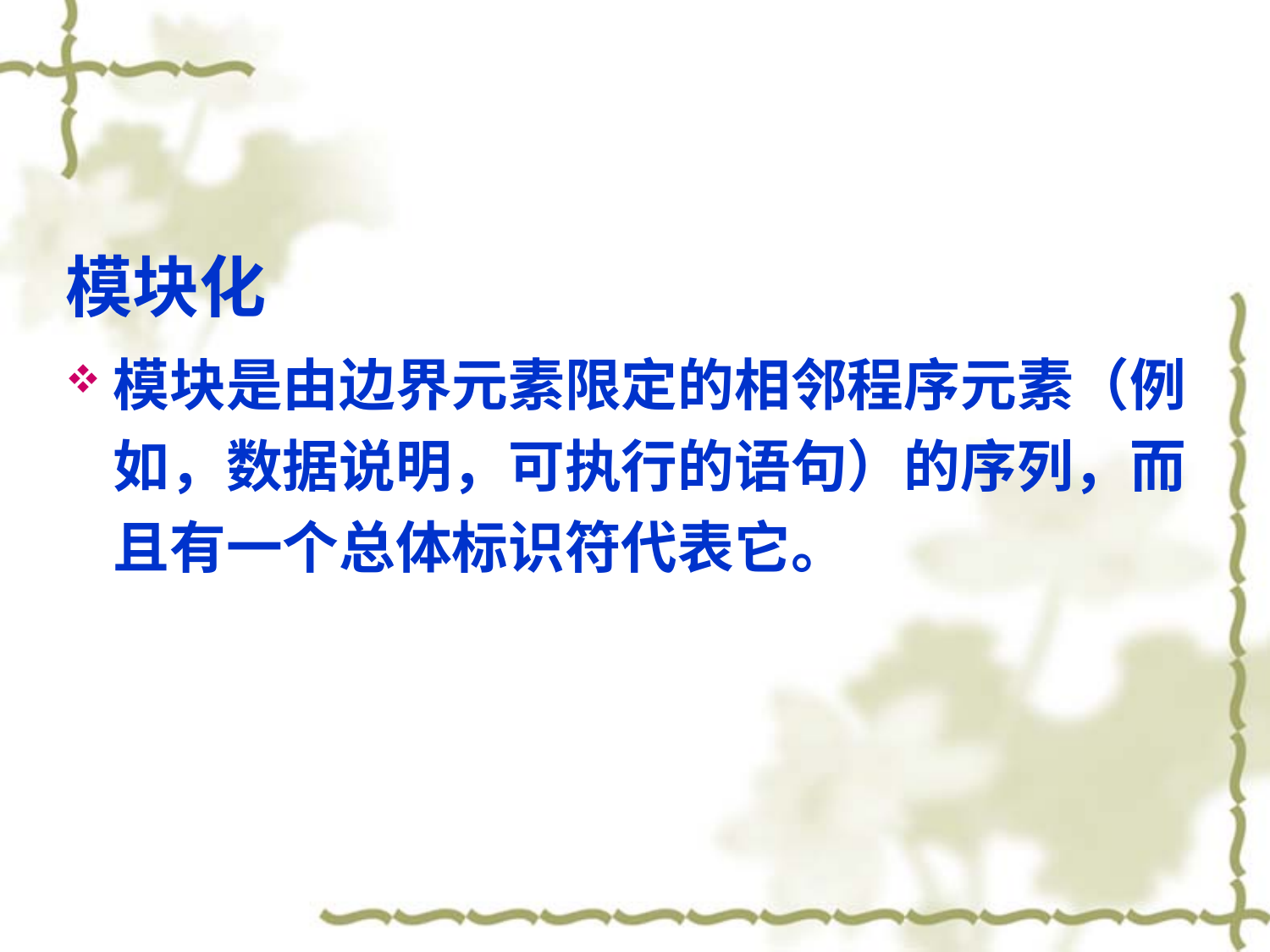

模块化
模块是由边界元素限定的相邻程序元素（例如，数据说明，可执行的语句）的序列，而且有一个总体标识符代表它。